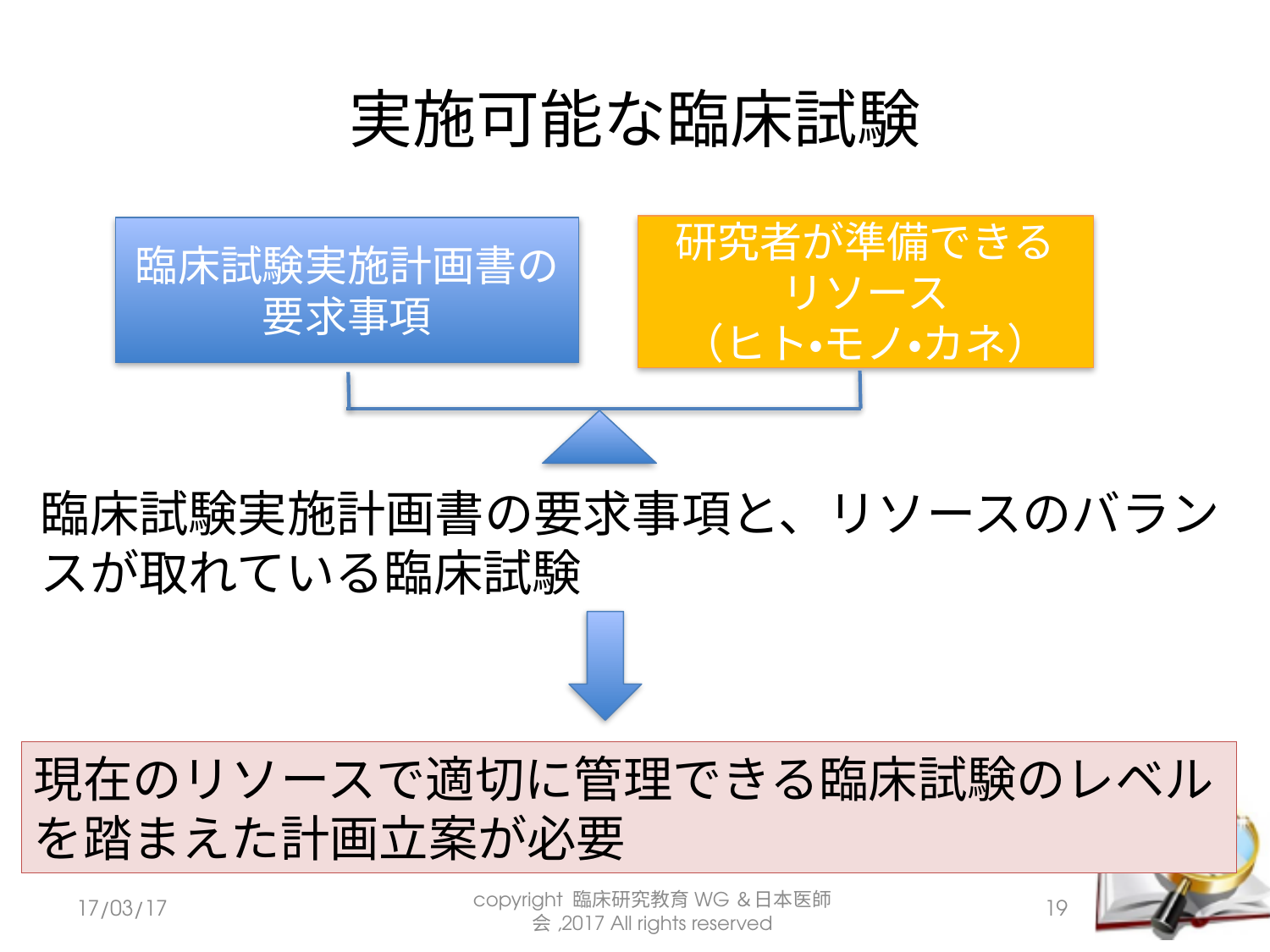

# 実施可能な臨床試験
研究者が準備できる
リソース
（ヒト・モノ・カネ）
臨床試験実施計画書の要求事項

臨床試験実施計画書の要求事項と、リソースのバランスが取れている臨床試験

現在のリソースで適切に管理できる臨床試験のレベルを踏まえた計画立案が必要
17/03/17
copyright 臨床研究教育WG＆日本医師会,2017 All rights reserved
19